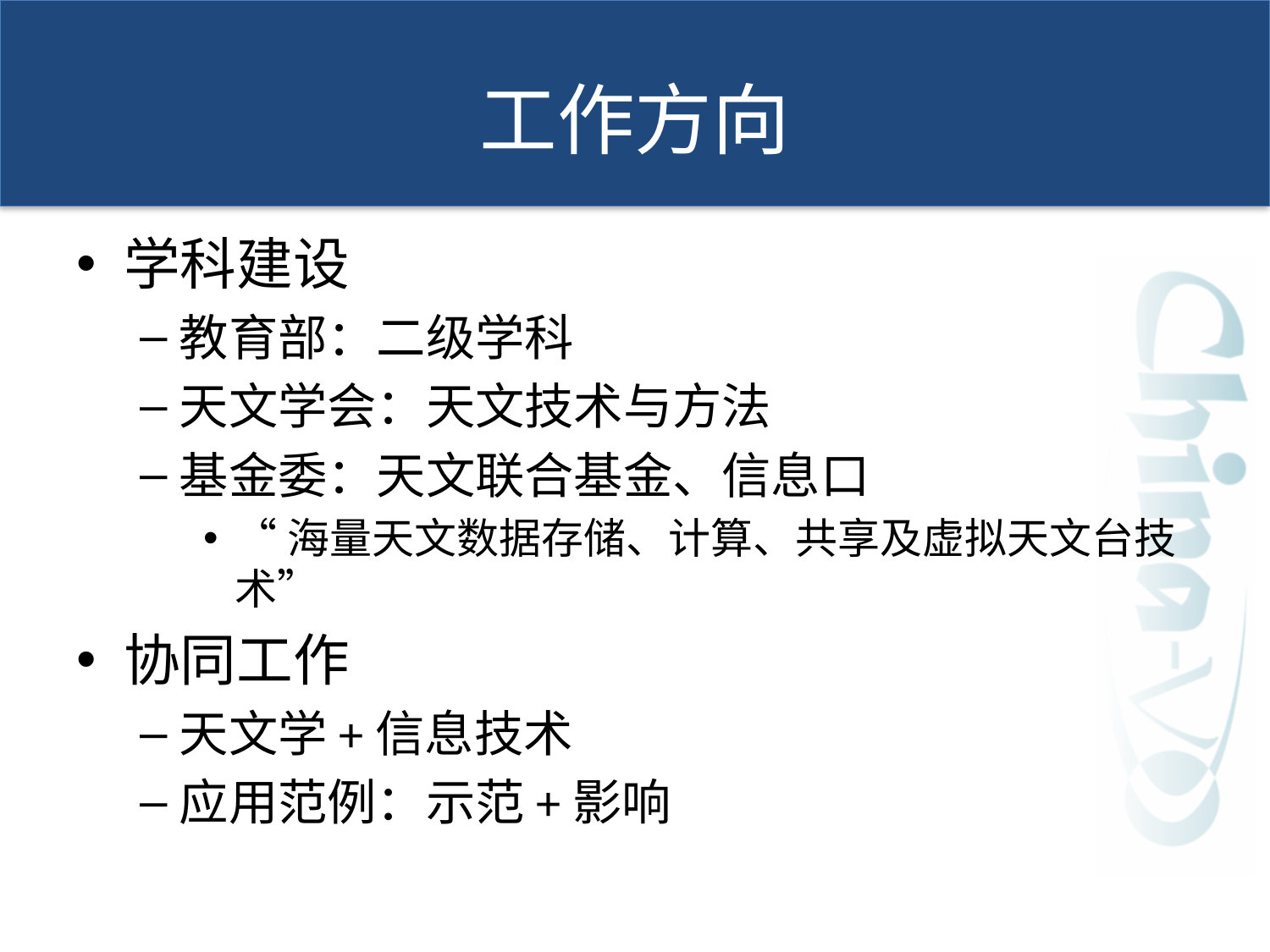

# 工作方向
学科建设
教育部：二级学科
天文学会：天文技术与方法
基金委：天文联合基金、信息口
“海量天文数据存储、计算、共享及虚拟天文台技术”
协同工作
天文学+信息技术
应用范例：示范+影响